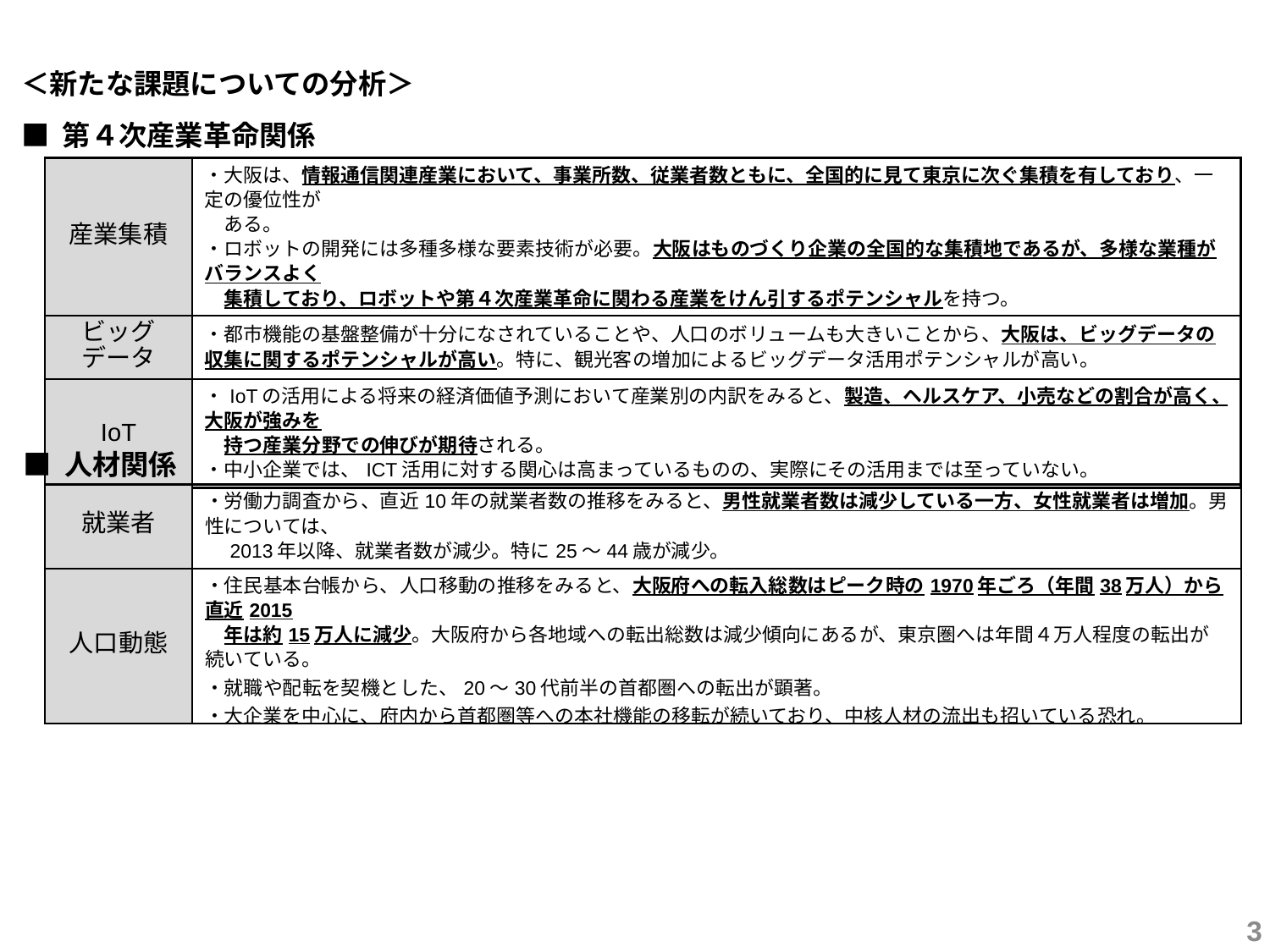

＜新たな課題についての分析＞
■ 第４次産業革命関係
| 産業集積 | ・大阪は、情報通信関連産業において、事業所数、従業者数ともに、全国的に見て東京に次ぐ集積を有しており、一定の優位性が 　ある。 ・ロボットの開発には多種多様な要素技術が必要。大阪はものづくり企業の全国的な集積地であるが、多様な業種がバランスよく 　集積しており、ロボットや第４次産業革命に関わる産業をけん引するポテンシャルを持つ。 |
| --- | --- |
| ビッグデータ | ・都市機能の基盤整備が十分になされていることや、人口のボリュームも大きいことから、大阪は、ビッグデータの収集に関するポテンシャルが高い。特に、観光客の増加によるビッグデータ活用ポテンシャルが高い。 |
| IoT | ・IoTの活用による将来の経済価値予測において産業別の内訳をみると、製造、ヘルスケア、小売などの割合が高く、大阪が強みを 　持つ産業分野での伸びが期待される。 ・中小企業では、ICT活用に対する関心は高まっているものの、実際にその活用までは至っていない。 |
■ 人材関係
| 就業者 | ・労働力調査から、直近10年の就業者数の推移をみると、男性就業者数は減少している一方、女性就業者は増加。男性については、 　2013年以降、就業者数が減少。特に25～44歳が減少。 |
| --- | --- |
| 人口動態 | ・住民基本台帳から、人口移動の推移をみると、大阪府への転入総数はピーク時の1970年ごろ（年間38万人）から直近2015 　年は約15万人に減少。大阪府から各地域への転出総数は減少傾向にあるが、東京圏へは年間４万人程度の転出が続いている。 ・就職や配転を契機とした、20～30代前半の首都圏への転出が顕著。 ・大企業を中心に、府内から首都圏等への本社機能の移転が続いており、中核人材の流出も招いている恐れ。 |
3